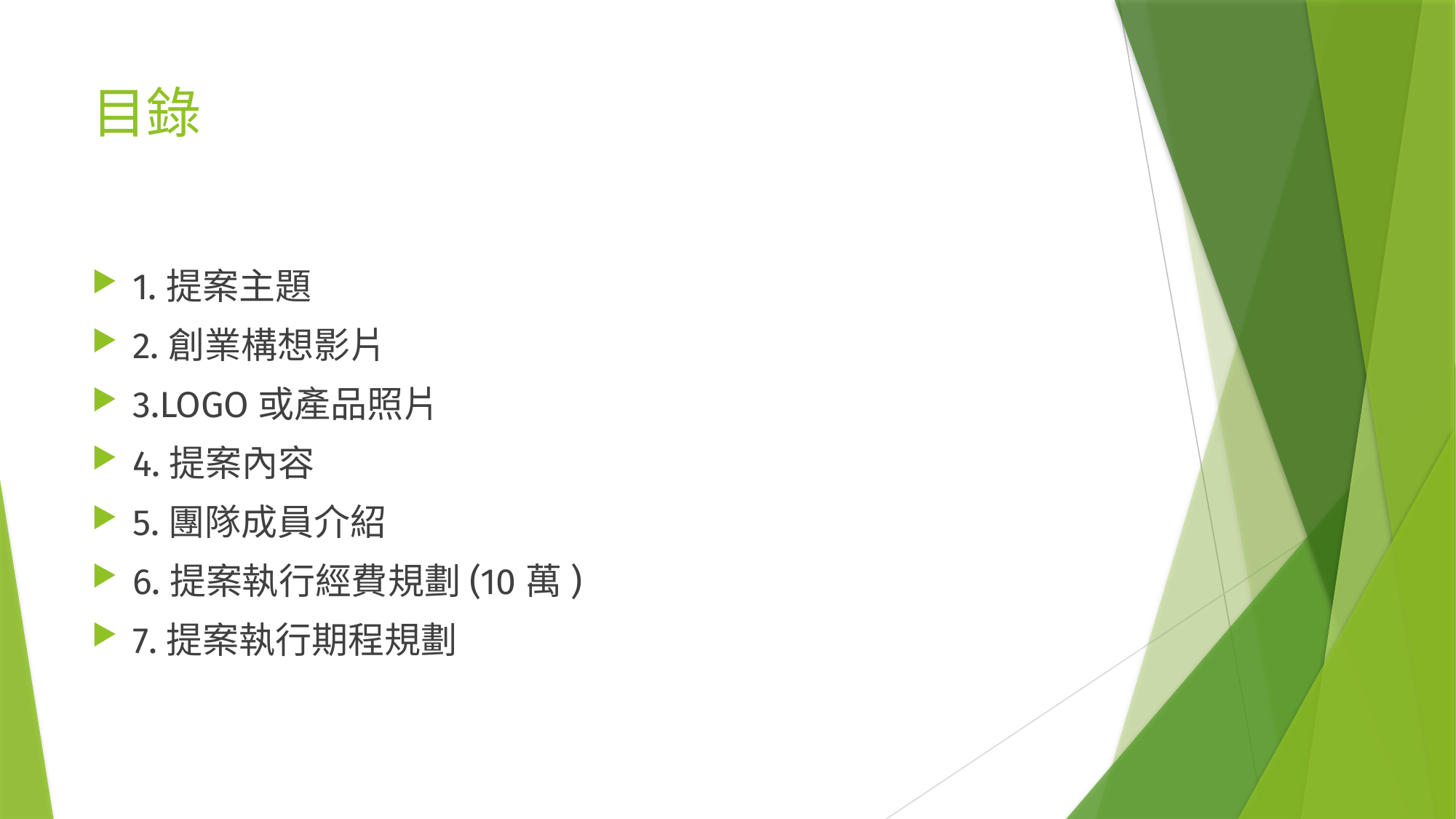

# 目錄
1.提案主題
2.創業構想影片
3.LOGO或產品照片
4.提案內容
5.團隊成員介紹
6.提案執行經費規劃(10萬)
7.提案執行期程規劃